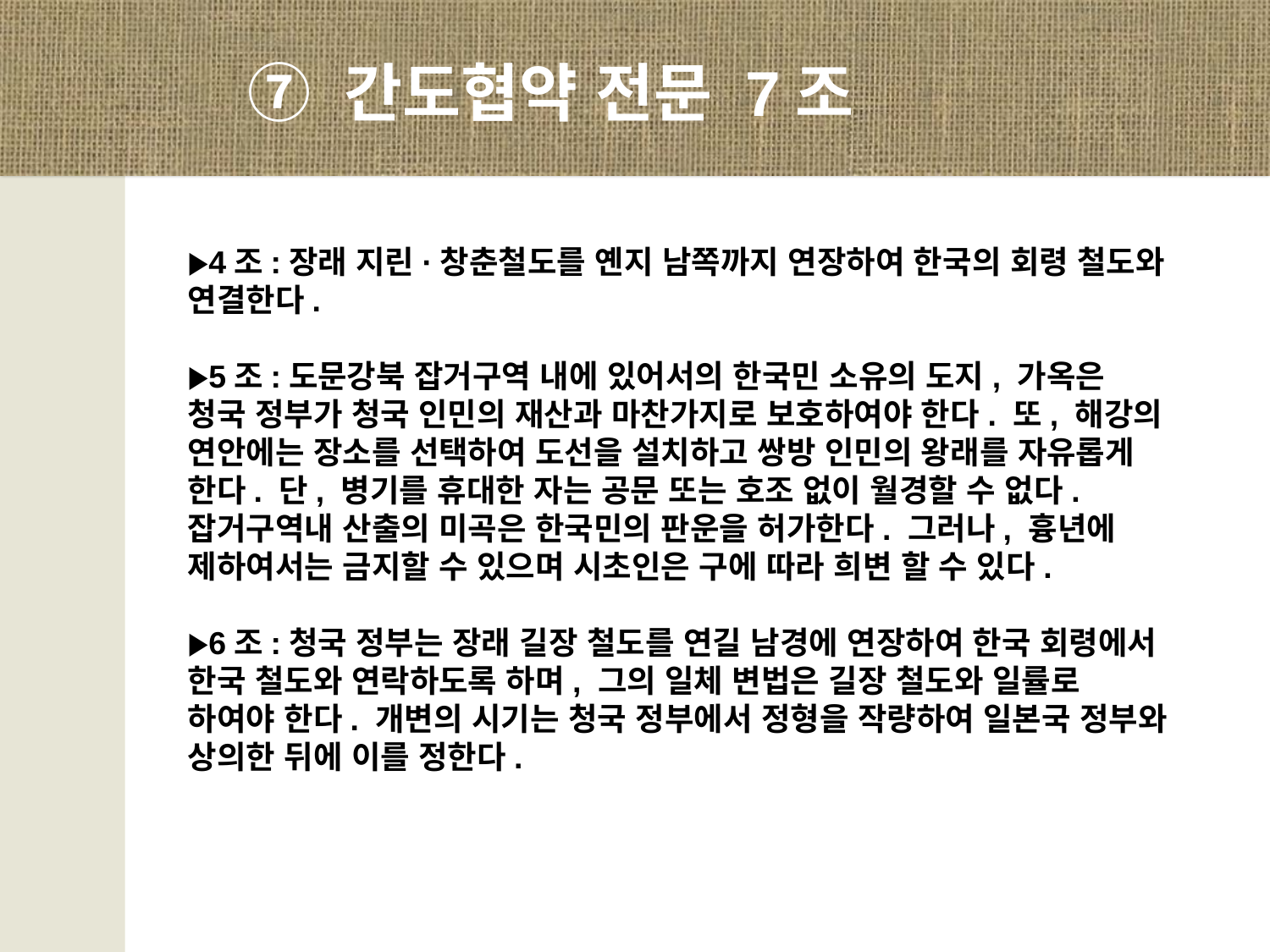

⑦ 간도협약 전문 7조
▶4조:장래 지린·창춘철도를 옌지 남쪽까지 연장하여 한국의 회령 철도와 연결한다.

▶5조:도문강북 잡거구역 내에 있어서의 한국민 소유의 도지, 가옥은 청국 정부가 청국 인민의 재산과 마찬가지로 보호하여야 한다. 또, 해강의 연안에는 장소를 선택하여 도선을 설치하고 쌍방 인민의 왕래를 자유롭게 한다. 단, 병기를 휴대한 자는 공문 또는 호조 없이 월경할 수 없다. 잡거구역내 산출의 미곡은 한국민의 판운을 허가한다. 그러나, 흉년에 제하여서는 금지할 수 있으며 시초인은 구에 따라 희변 할 수 있다.

▶6조:청국 정부는 장래 길장 철도를 연길 남경에 연장하여 한국 회령에서 한국 철도와 연락하도록 하며, 그의 일체 변법은 길장 철도와 일률로 하여야 한다. 개변의 시기는 청국 정부에서 정형을 작량하여 일본국 정부와 상의한 뒤에 이를 정한다.